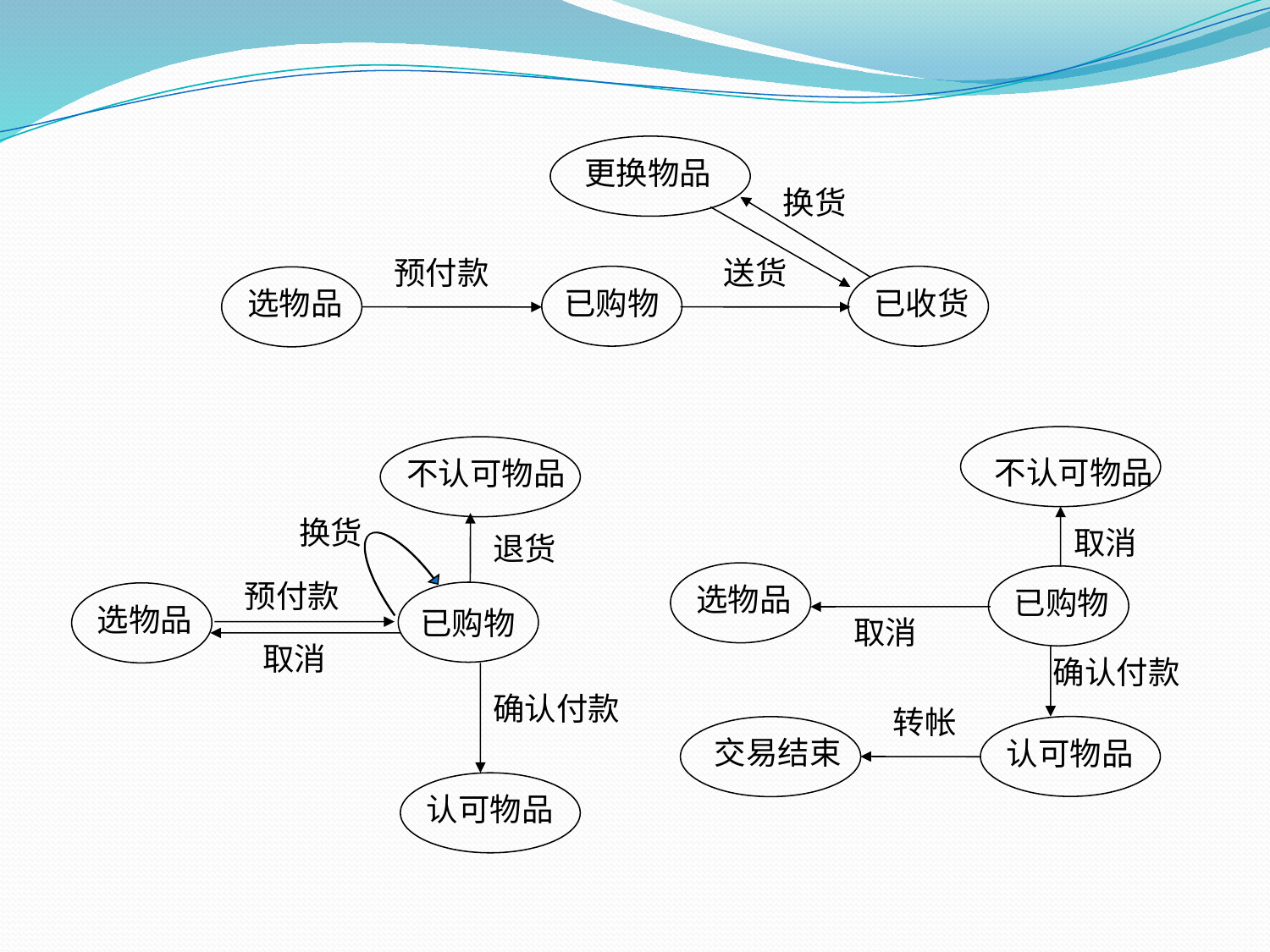

更换物品
换货

送货
预付款

已购物
已收货
选物品

不认可物品

取消

选物品
已购物

取消
确认付款

转帐

交易结束
认可物品

不认可物品
换货

退货

预付款

选物品
已购物

取消

确认付款

认可物品